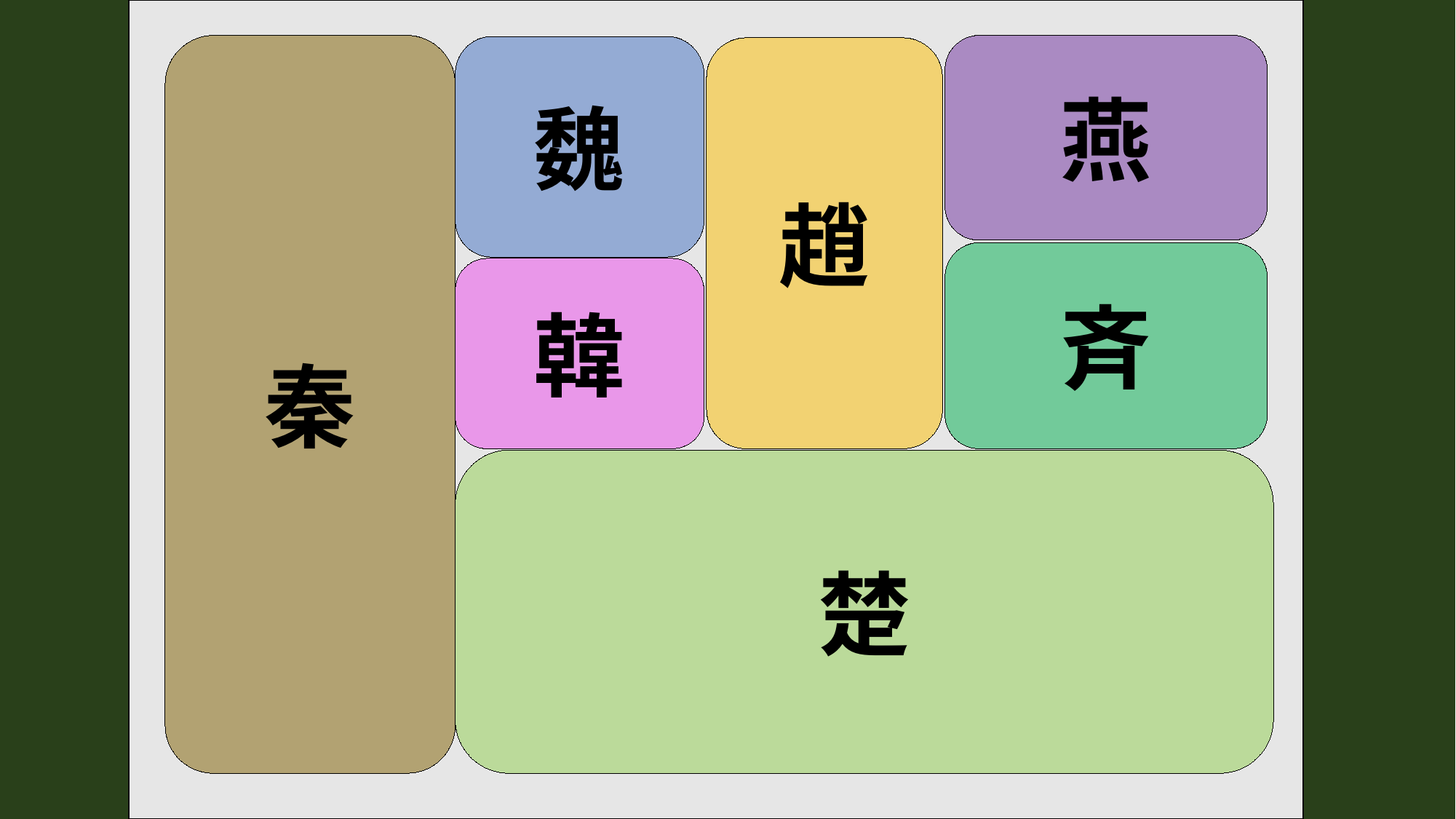

秦
燕
魏
趙
斉
韓
楚